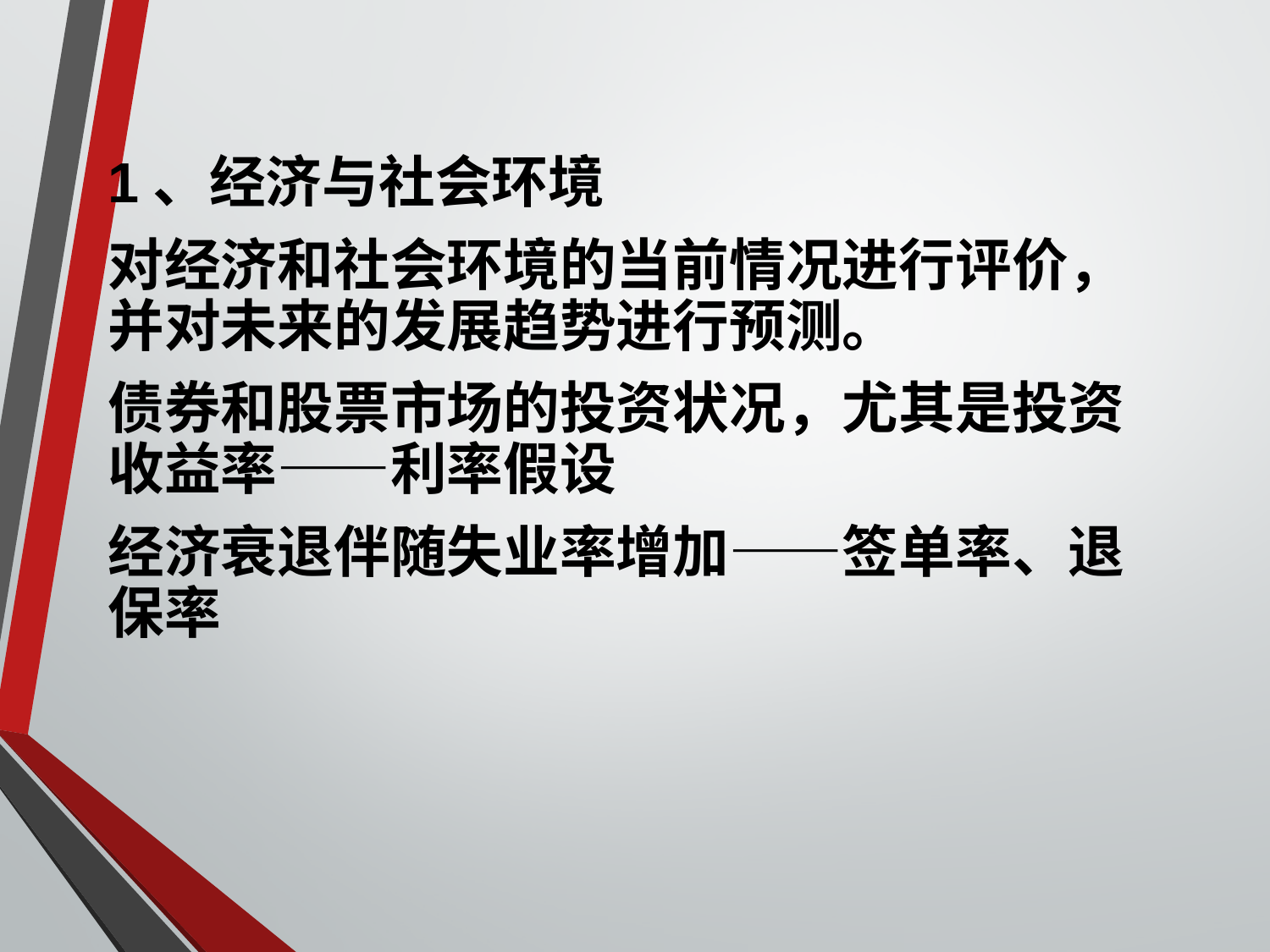

1、经济与社会环境
对经济和社会环境的当前情况进行评价，并对未来的发展趋势进行预测。
债券和股票市场的投资状况，尤其是投资收益率——利率假设
经济衰退伴随失业率增加——签单率、退保率